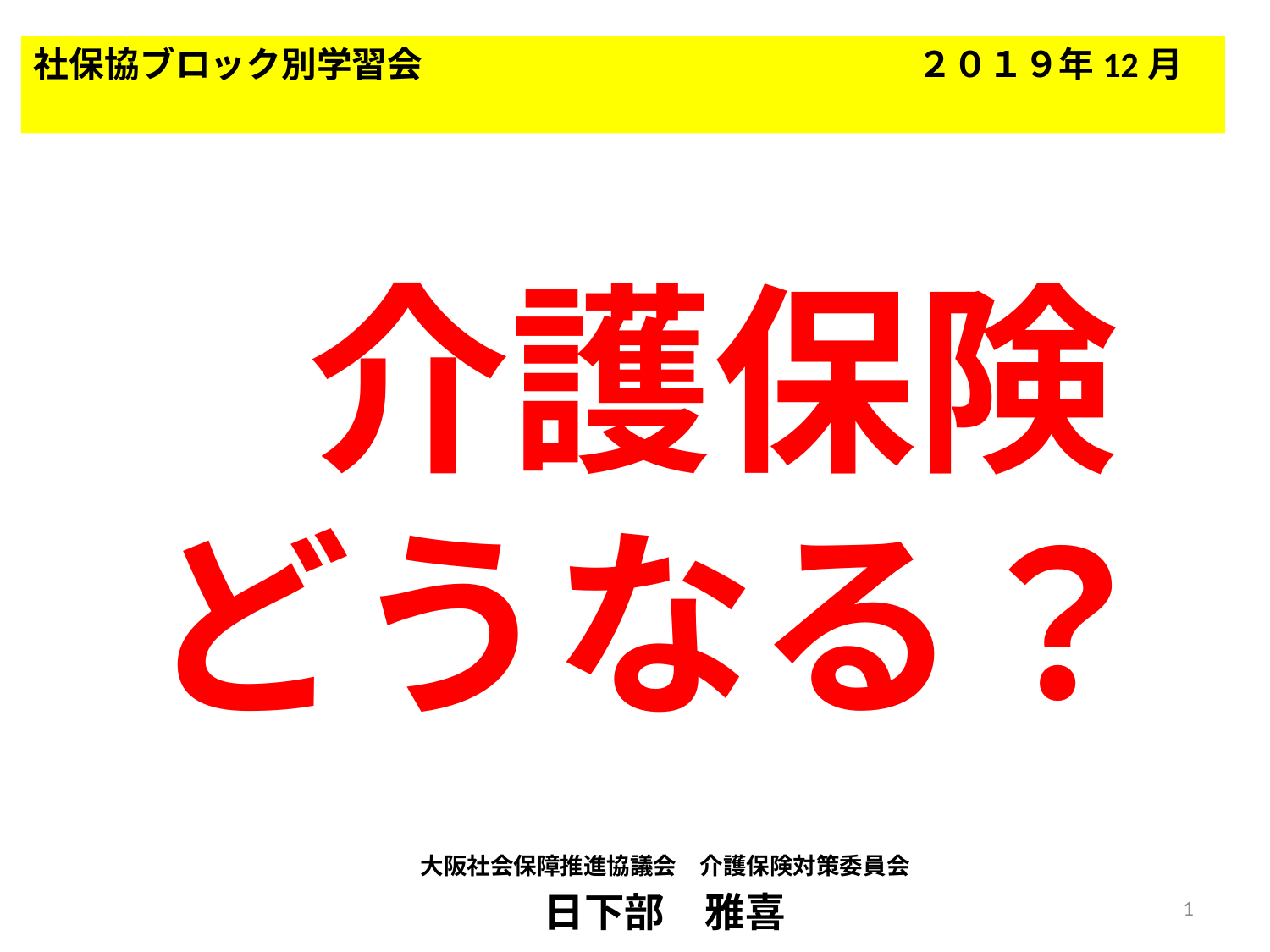

社保協ブロック別学習会　　　　　　　　　　　　　　２０１９年12月

# 介護保険 どうなる？

大阪社会保障推進協議会　介護保険対策委員会
日下部　雅喜

1